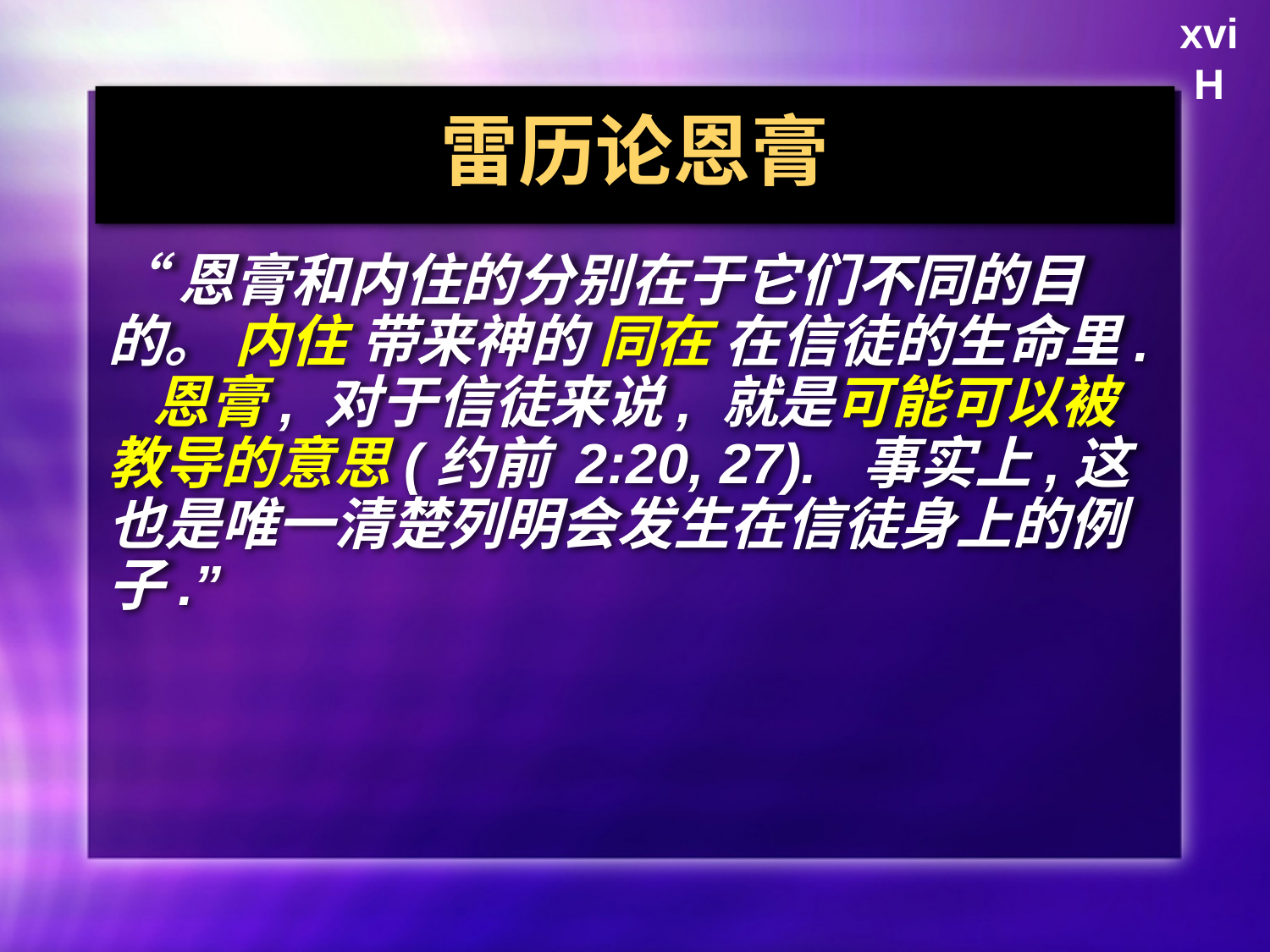

xvi
H
# 雷历论恩膏
“恩膏和内住的分别在于它们不同的目的。 内住 带来神的 同在 在信徒的生命里.   恩膏, 对于信徒来说, 就是可能可以被教导的意思(约前 2:20, 27).  事实上,这也是唯一清楚列明会发生在信徒身上的例子.”